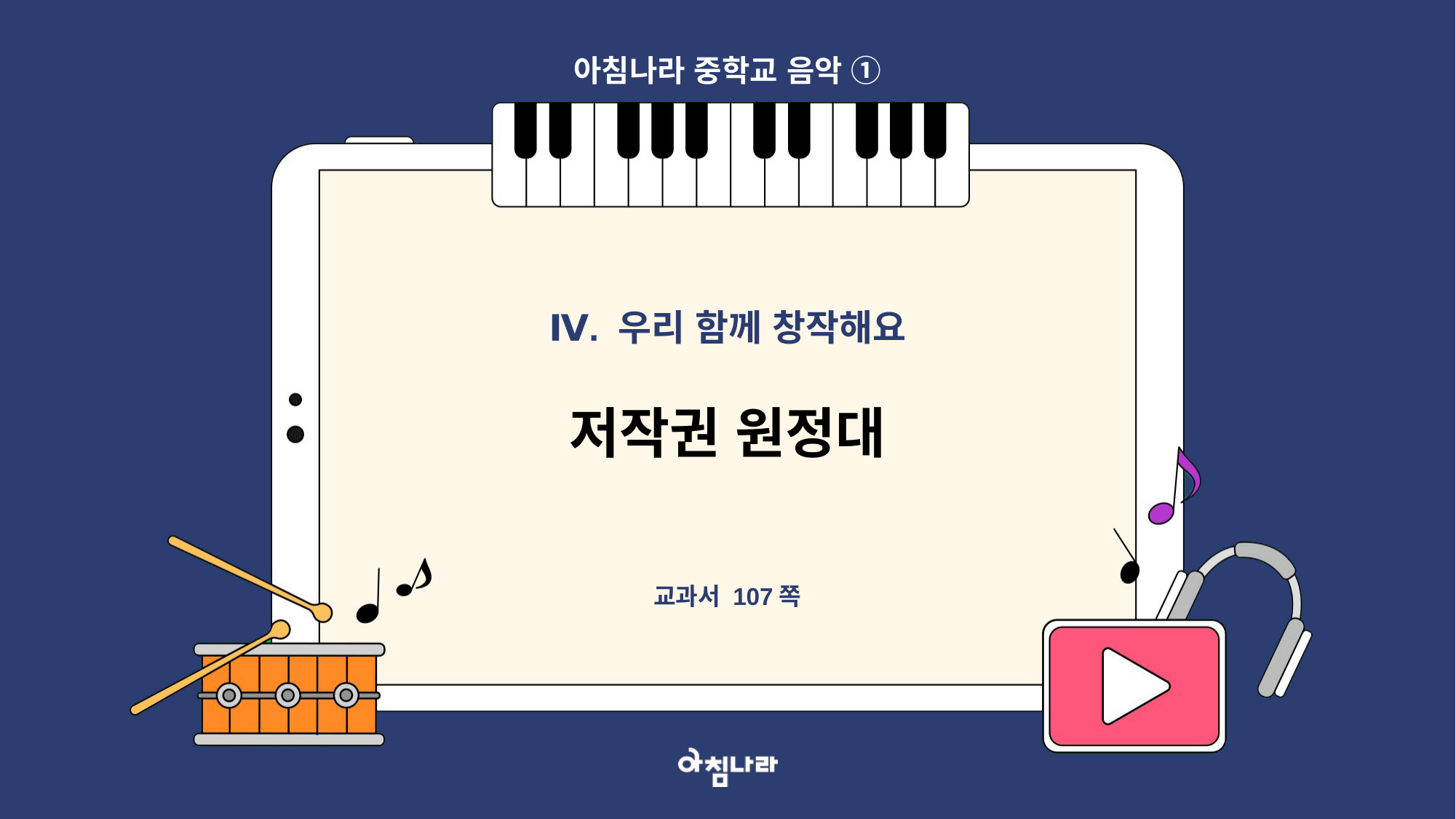

아침나라 중학교 음악 ①

Ⅳ. 우리 함께 창작해요
저작권 원정대
교과서 107쪽